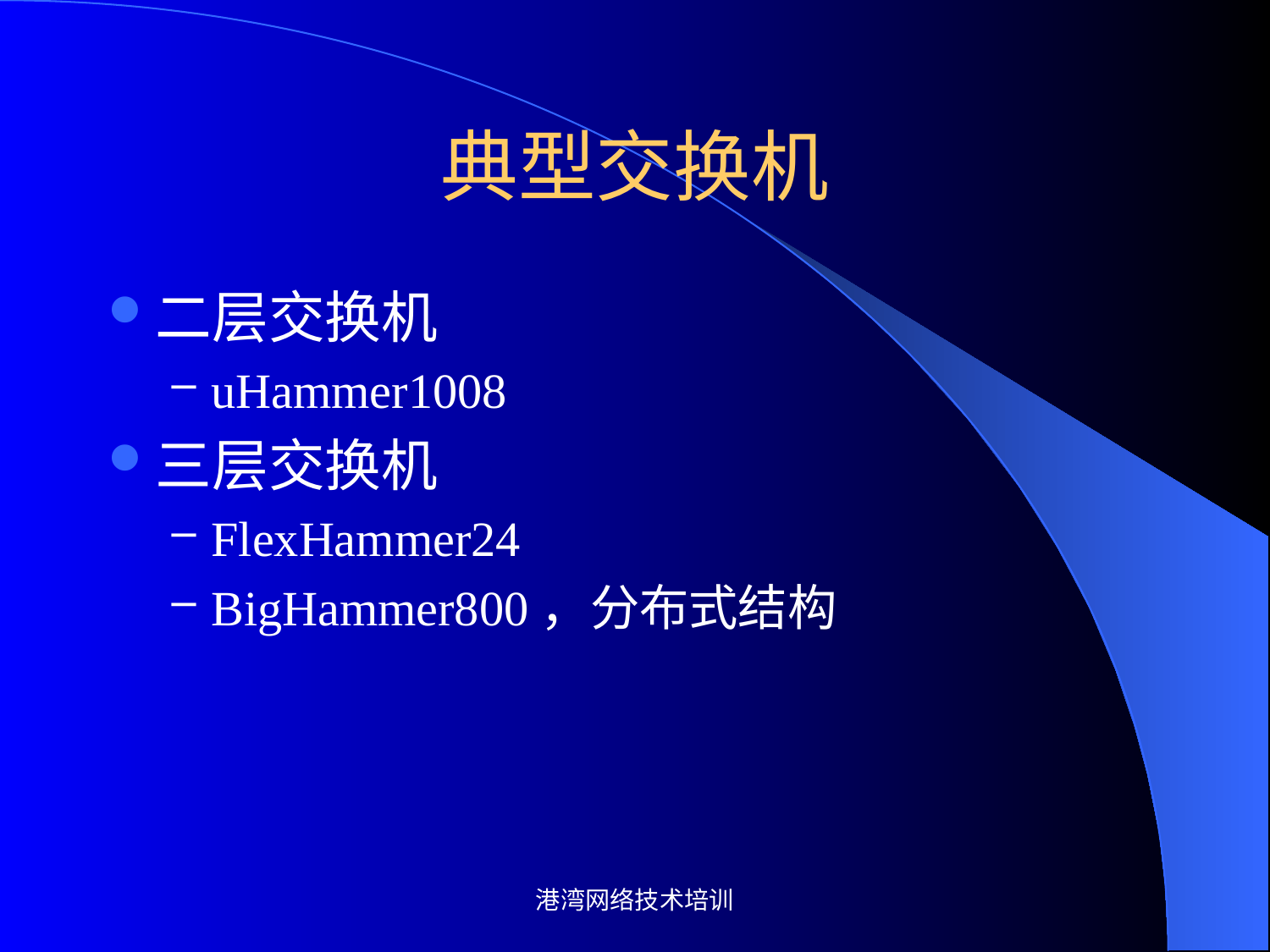

# 典型交换机
二层交换机
uHammer1008
三层交换机
FlexHammer24
BigHammer800，分布式结构

港湾网络技术培训
17